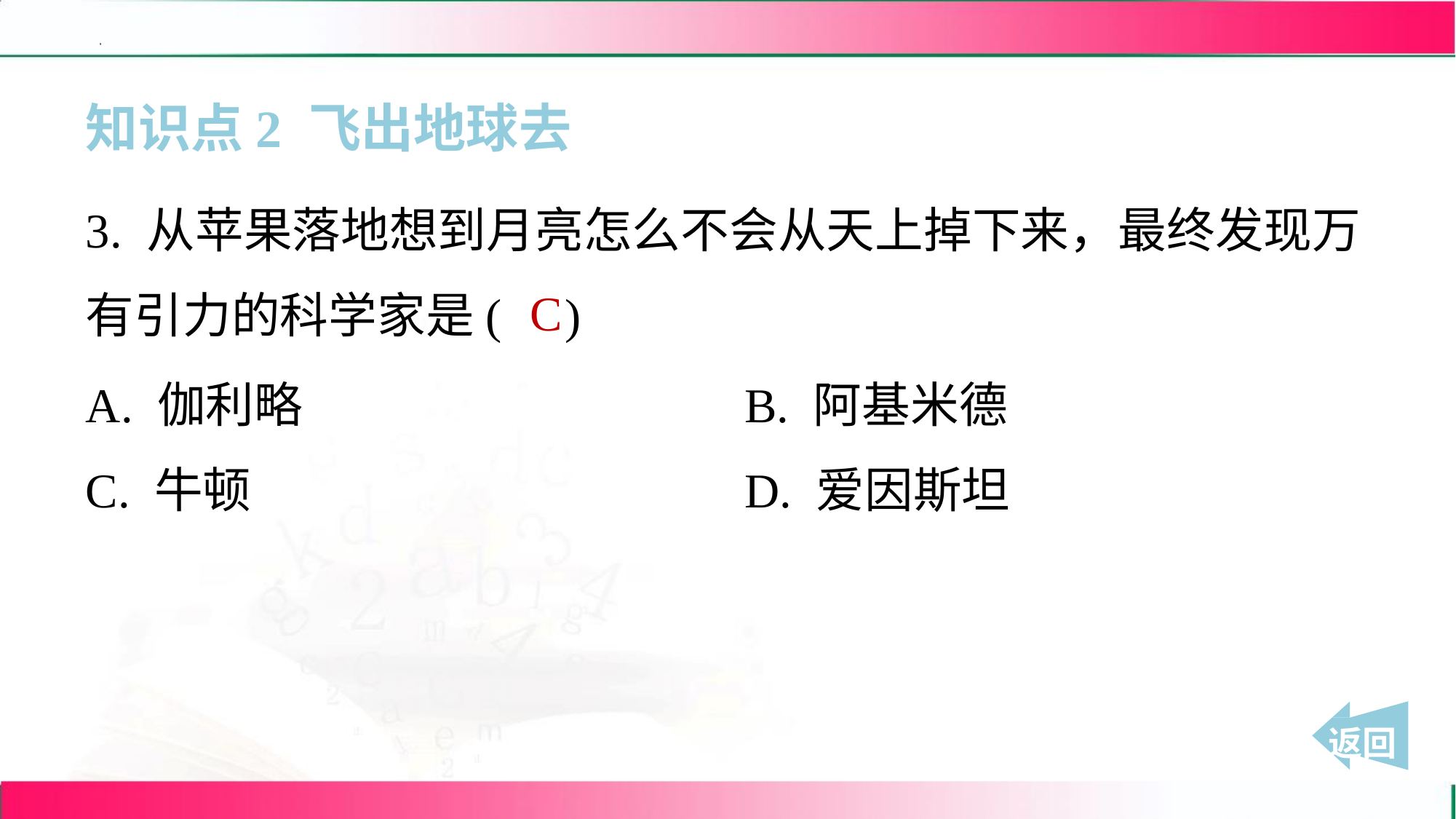

知识点2 飞出地球去
3. 从苹果落地想到月亮怎么不会从天上掉下来，最终发现万
有引力的科学家是(     )
C
A. 伽利略	B. 阿基米德
C. 牛顿	D. 爱因斯坦
 返回